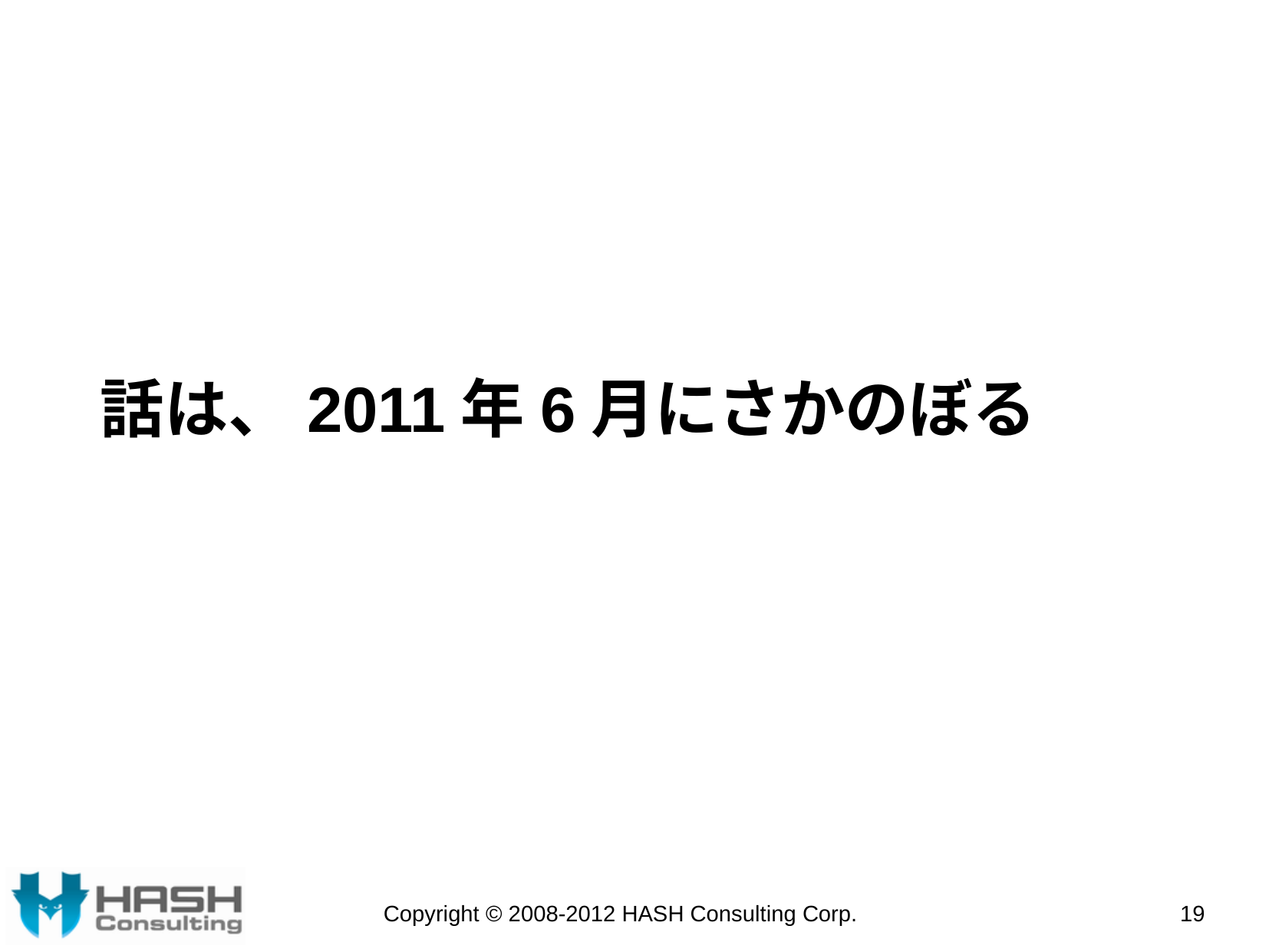

# 話は、2011年6月にさかのぼる
Copyright © 2008-2012 HASH Consulting Corp.
19